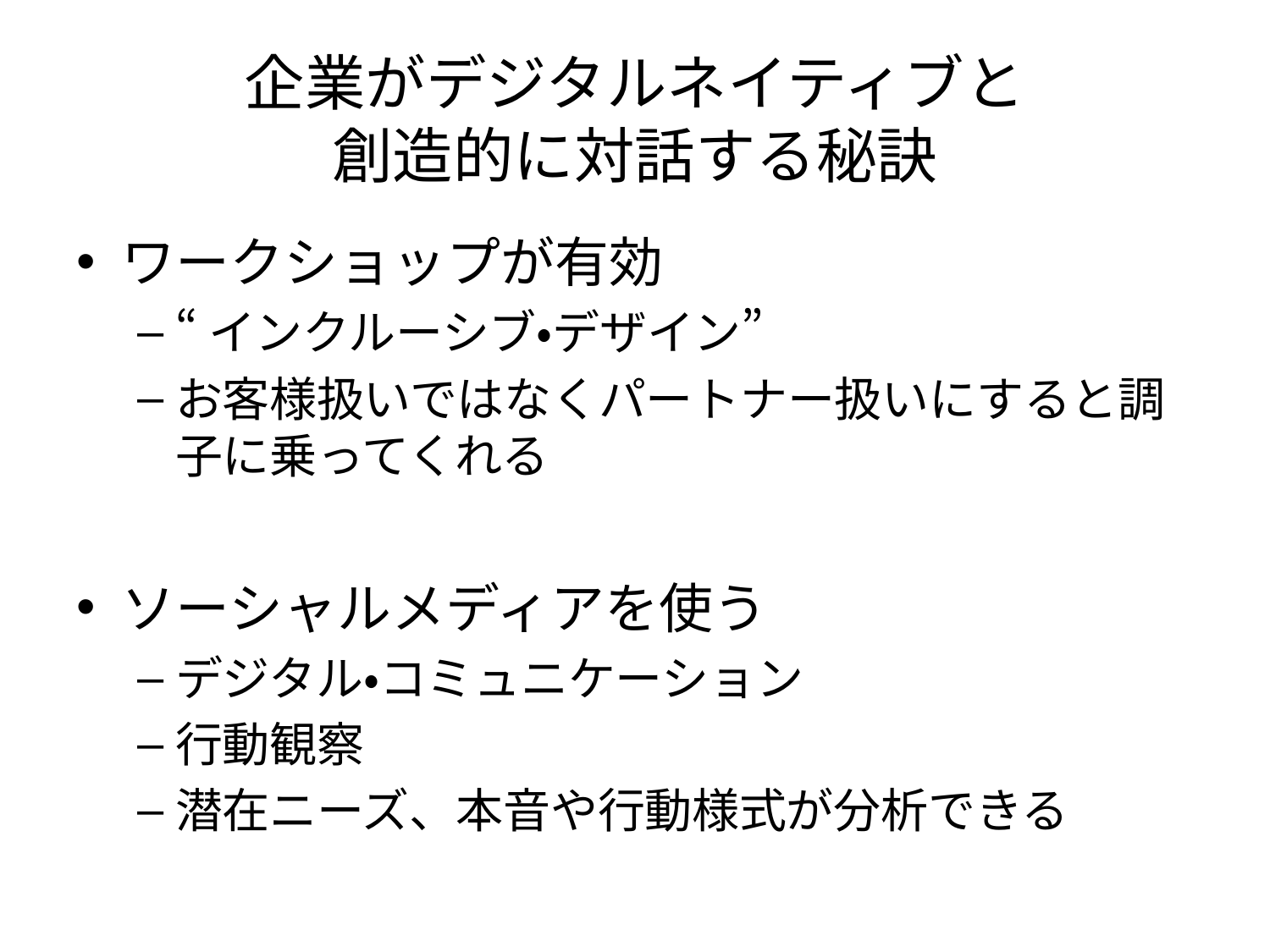

# 企業がデジタルネイティブと 創造的に対話する秘訣
ワークショップが有効
“インクルーシブ・デザイン”
お客様扱いではなくパートナー扱いにすると調子に乗ってくれる

ソーシャルメディアを使う
デジタル・コミュニケーション
行動観察
潜在ニーズ、本音や行動様式が分析できる